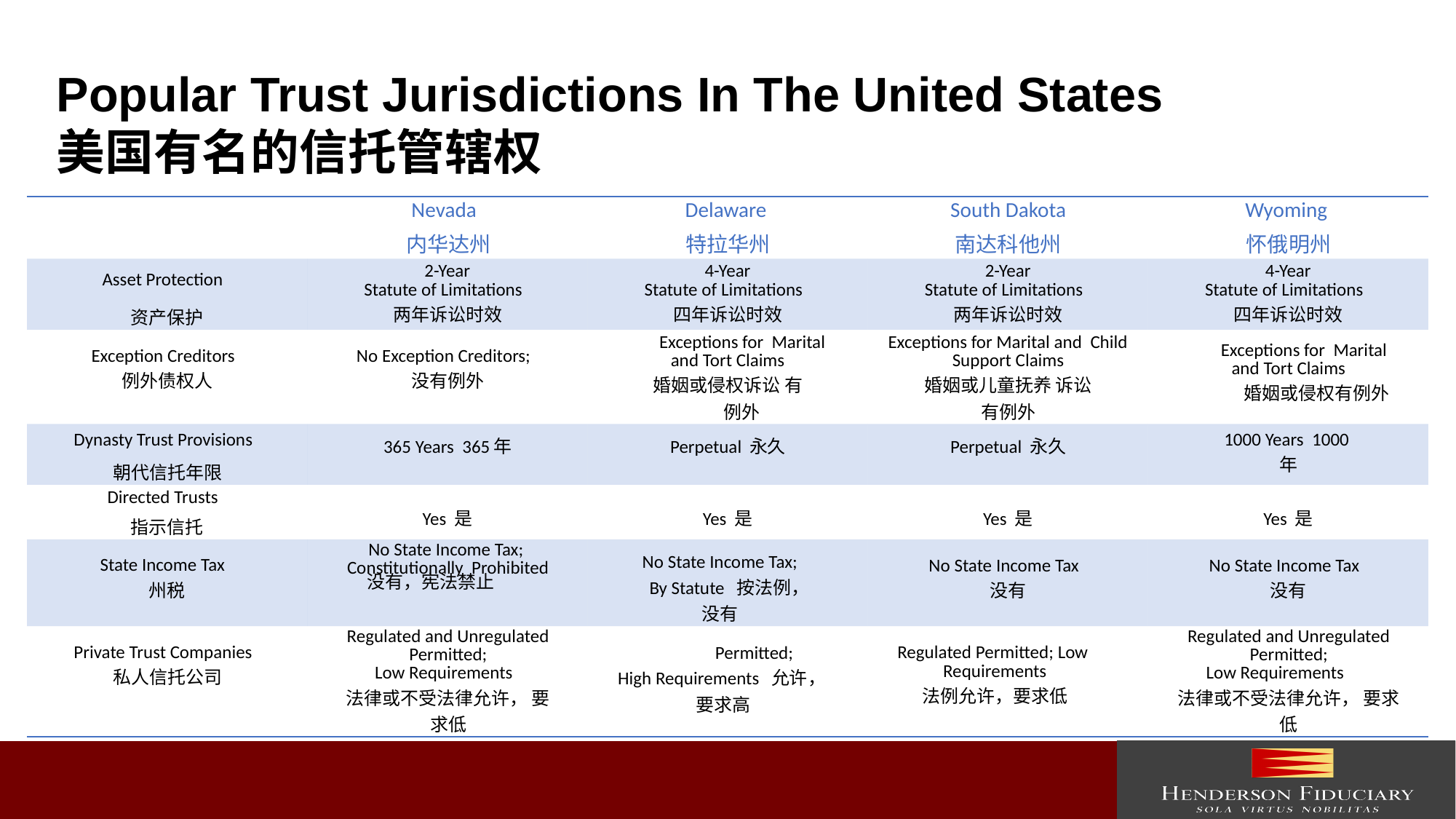

Popular Trust Jurisdictions In The United States
美国有名的信托管辖权
|  | Nevada 内华达州 | Delaware 特拉华州 | South Dakota 南达科他州 | Wyoming 怀俄明州 |
| --- | --- | --- | --- | --- |
| Asset Protection 资产保护 | 2-Year Statute of Limitations 两年诉讼时效 | 4-Year Statute of Limitations 四年诉讼时效 | 2-Year Statute of Limitations 两年诉讼时效 | 4-Year Statute of Limitations 四年诉讼时效 |
| Exception Creditors 例外债权人 | No Exception Creditors; 没有例外 | Exceptions for Marital and Tort Claims 婚姻或侵权诉讼 有例外 | Exceptions for Marital and Child Support Claims 婚姻或儿童抚养 诉讼有例外 | Exceptions for Marital and Tort Claims 婚姻或侵权有例外 |
| Dynasty Trust Provisions 朝代信托年限 | 365 Years 365年 | Perpetual 永久 | Perpetual 永久 | 1000 Years 1000年 |
| Directed Trusts 指示信托 | Yes 是 | Yes 是 | Yes 是 | Yes 是 |
| State Income Tax 州税 | No State Income Tax; Constitutionally Prohibited 没有，宪法禁止 | No State Income Tax; By Statute 按法例，没有 | No State Income Tax 没有 | No State Income Tax 没有 |
| Private Trust Companies 私人信托公司 | Regulated and Unregulated Permitted; Low Requirements 法律或不受法律允许， 要求低 | Permitted; High Requirements 允许，要求高 | Regulated Permitted; Low Requirements 法例允许，要求低 | Regulated and Unregulated Permitted; Low Requirements 法律或不受法律允许， 要求 低 |